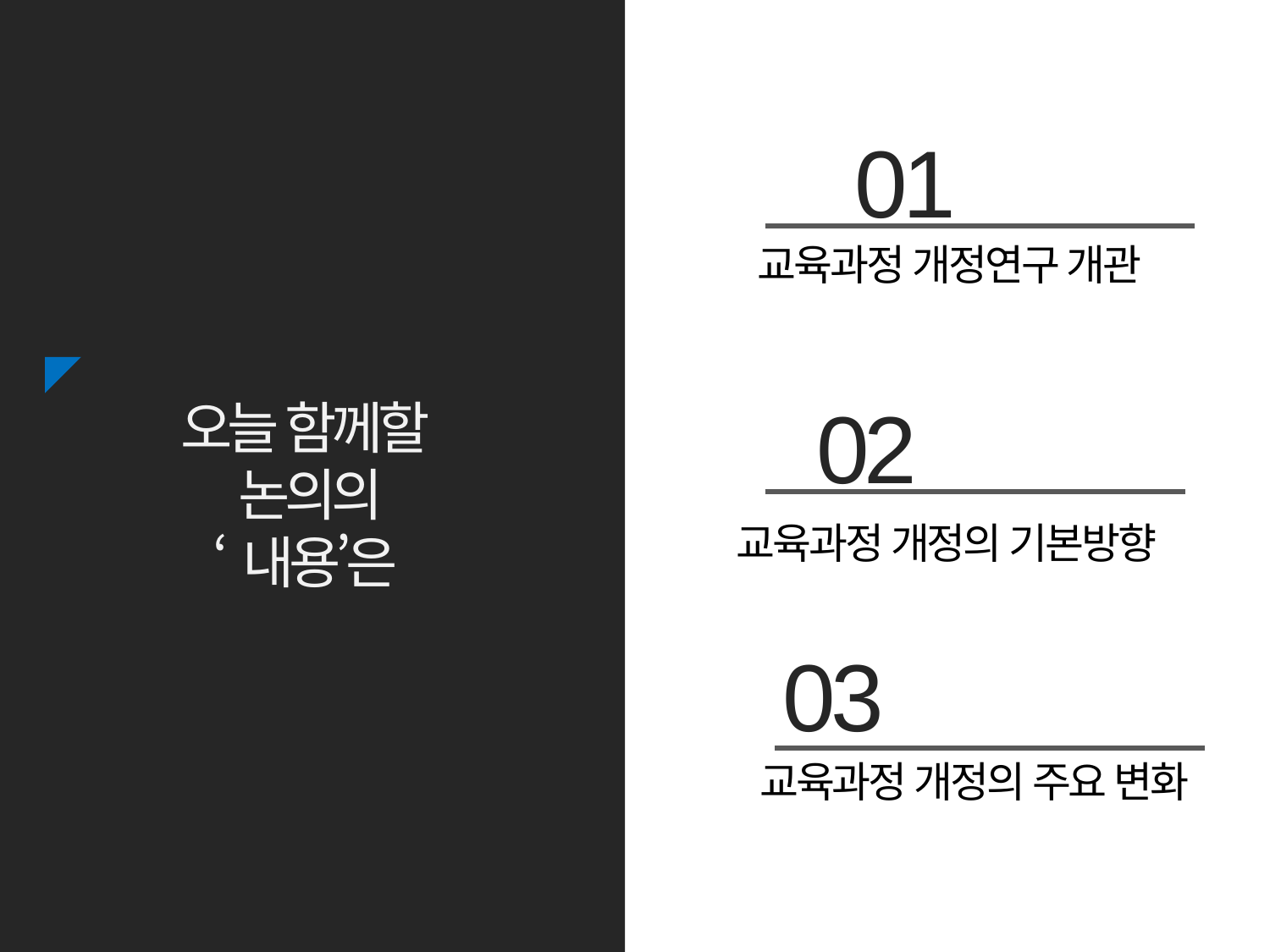

01
교육과정 개정연구 개관

02
오늘 함께할
논의의
‘내용’은
교육과정 개정의 기본방향
03
교육과정 개정의 주요 변화